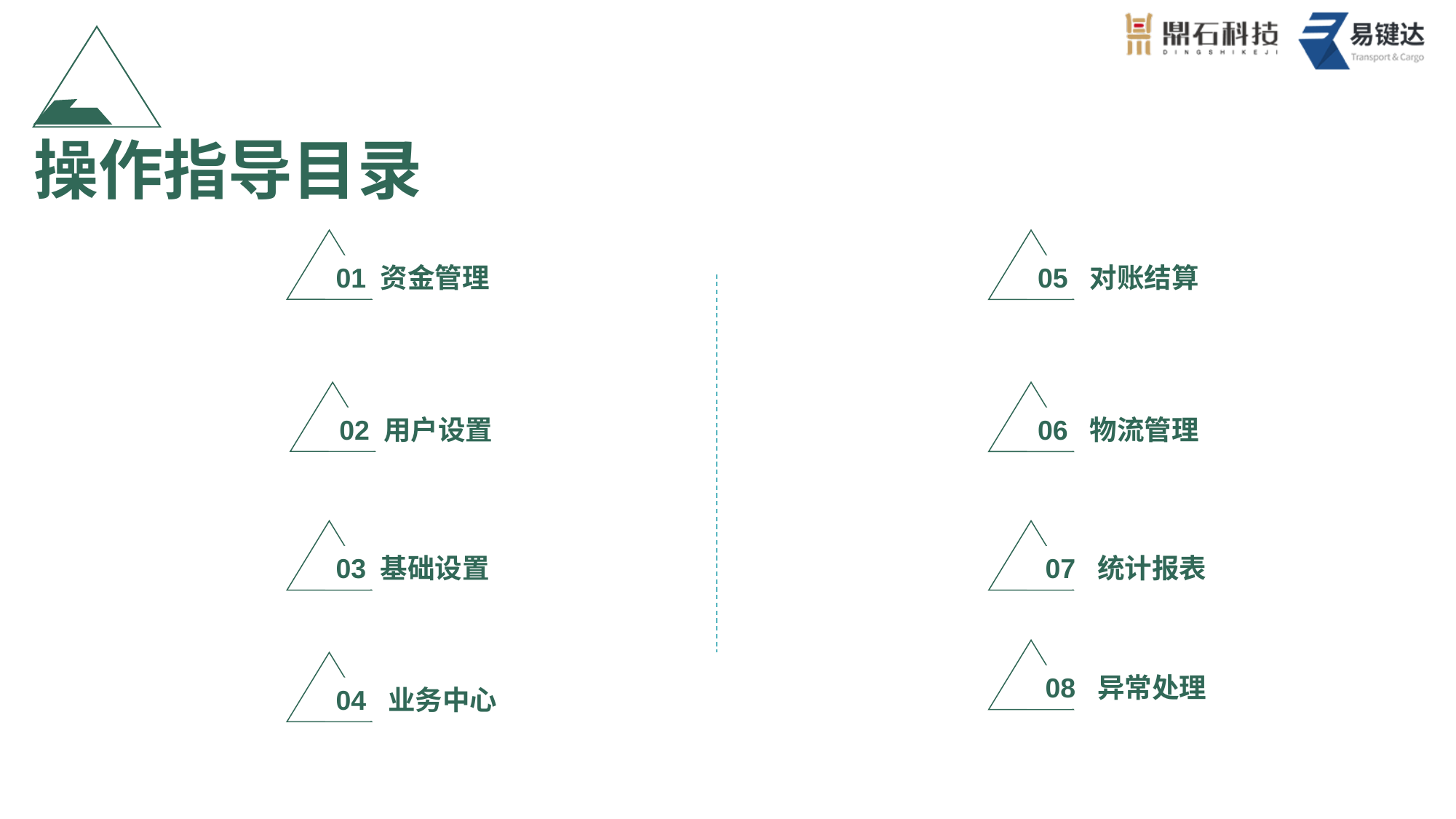

操作指导目录

01 资金管理

05  对账结算

06  物流管理

02 用户设置

03 基础设置

 07  统计报表

 08  异常处理

04  业务中心